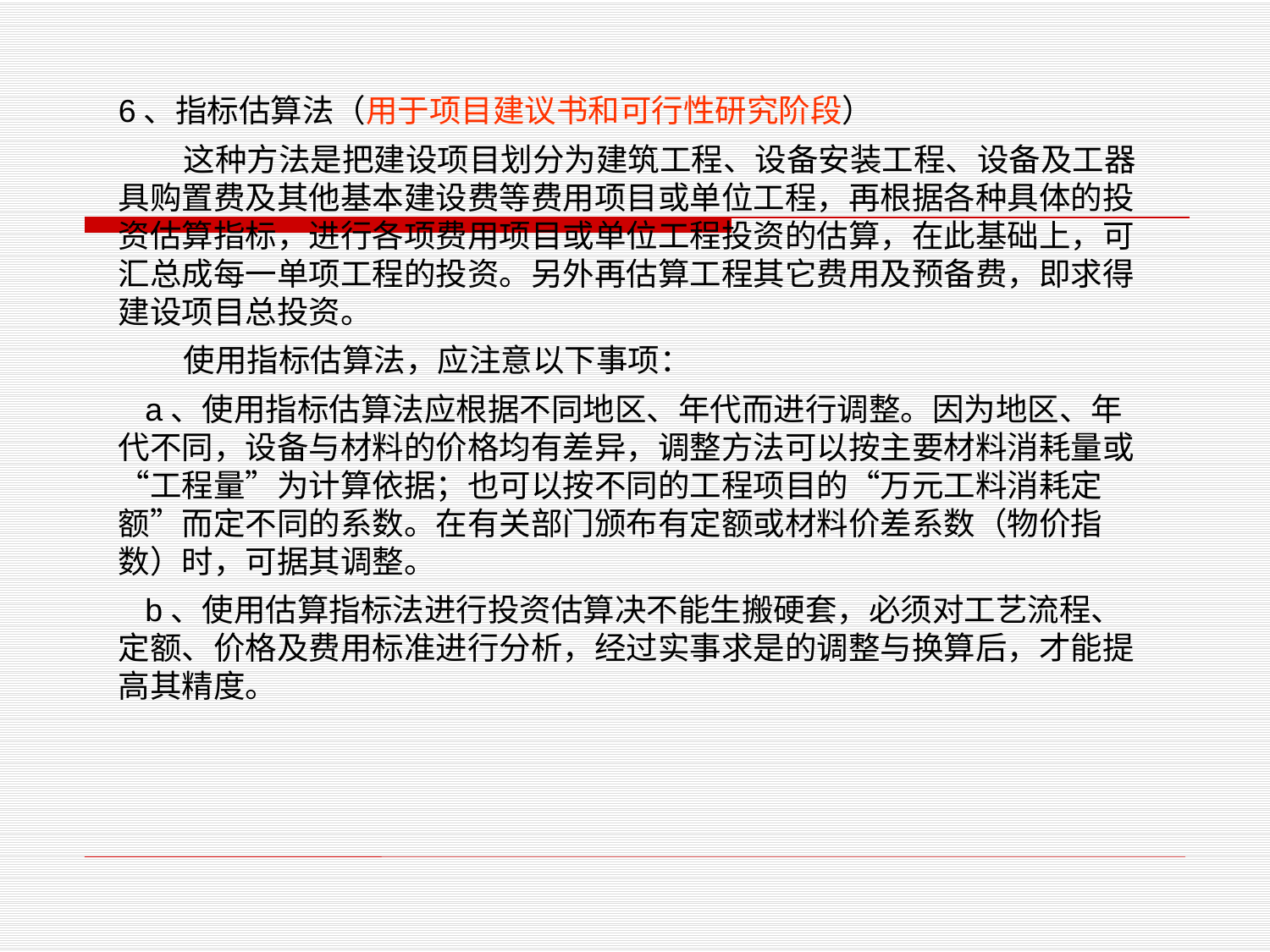

6、指标估算法（用于项目建议书和可行性研究阶段）
        这种方法是把建设项目划分为建筑工程、设备安装工程、设备及工器具购置费及其他基本建设费等费用项目或单位工程，再根据各种具体的投资估算指标，进行各项费用项目或单位工程投资的估算，在此基础上，可汇总成每一单项工程的投资。另外再估算工程其它费用及预备费，即求得建设项目总投资。
        使用指标估算法，应注意以下事项：
   a、使用指标估算法应根据不同地区、年代而进行调整。因为地区、年代不同，设备与材料的价格均有差异，调整方法可以按主要材料消耗量或“工程量”为计算依据；也可以按不同的工程项目的“万元工料消耗定额”而定不同的系数。在有关部门颁布有定额或材料价差系数（物价指数）时，可据其调整。
   b、使用估算指标法进行投资估算决不能生搬硬套，必须对工艺流程、定额、价格及费用标准进行分析，经过实事求是的调整与换算后，才能提高其精度。